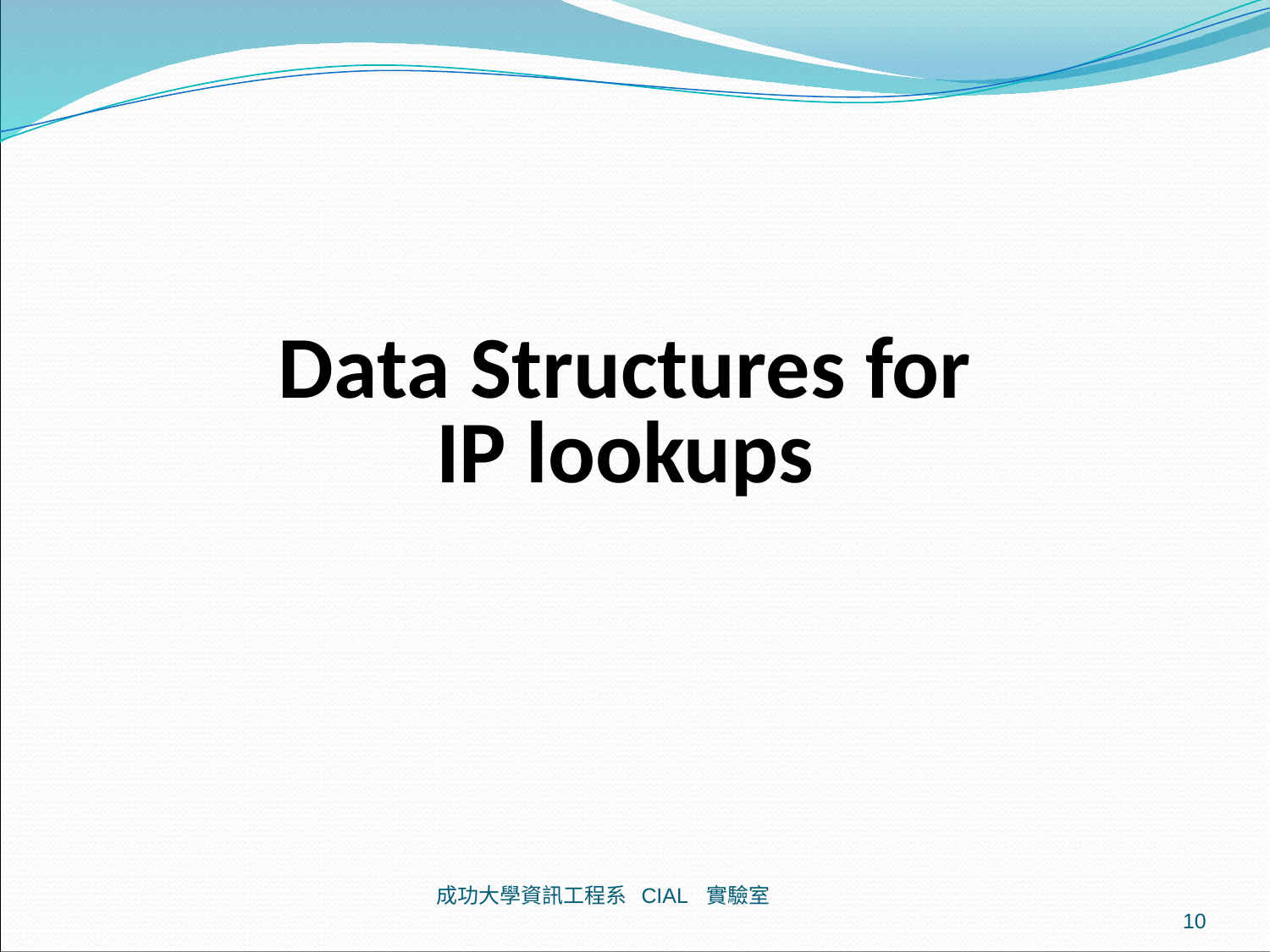

# Data Structures for IP lookups
成功大學資訊工程系  CIAL 實驗室

10